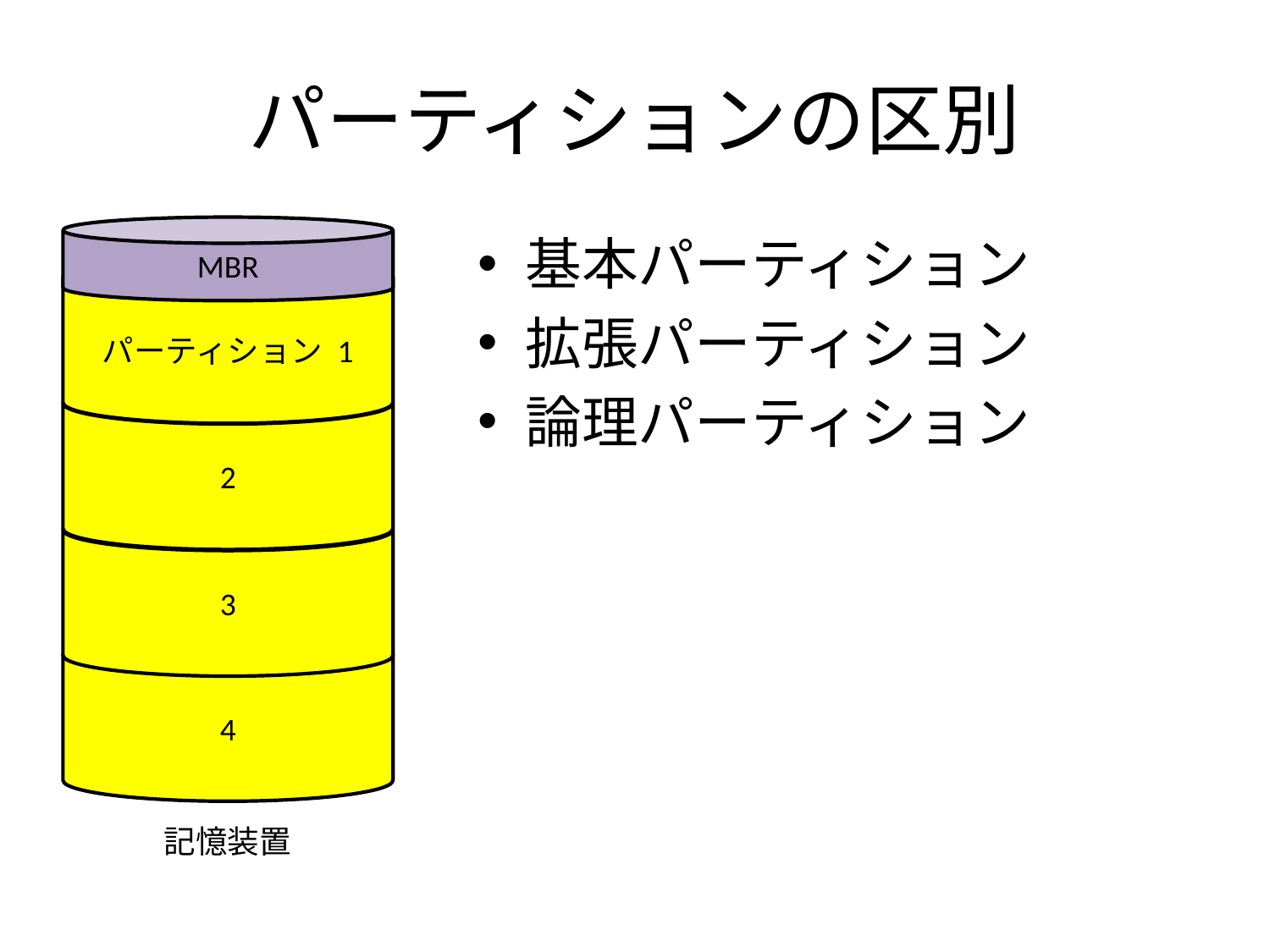

# パーティションの区別
MBR
基本パーティション
拡張パーティション
論理パーティション
パーティション 1
2
3
4
記憶装置